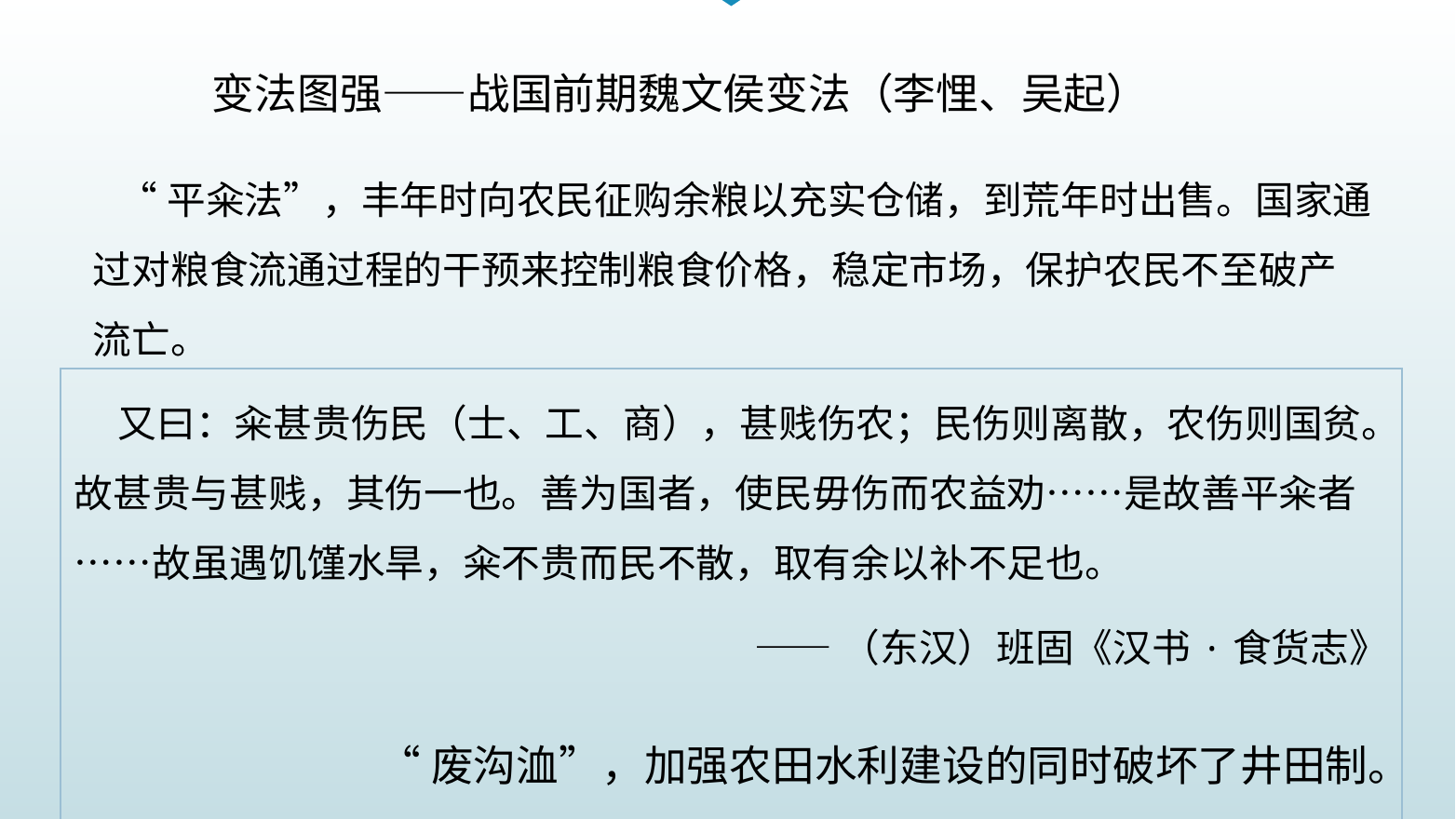

变法图强——战国前期魏文侯变法（李悝、吴起）
   “平籴法”，丰年时向农民征购余粮以充实仓储，到荒年时出售。国家通过对粮食流通过程的干预来控制粮食价格，稳定市场，保护农民不至破产流亡。
    又曰：籴甚贵伤民（士、工、商），甚贱伤农；民伤则离散，农伤则国贫。故甚贵与甚贱，其伤一也。善为国者，使民毋伤而农益劝……是故善平籴者……故虽遇饥馑水旱，籴不贵而民不散，取有余以补不足也。
                ——（东汉）班固《汉书·食货志》
“废沟洫”，加强农田水利建设的同时破坏了井田制。